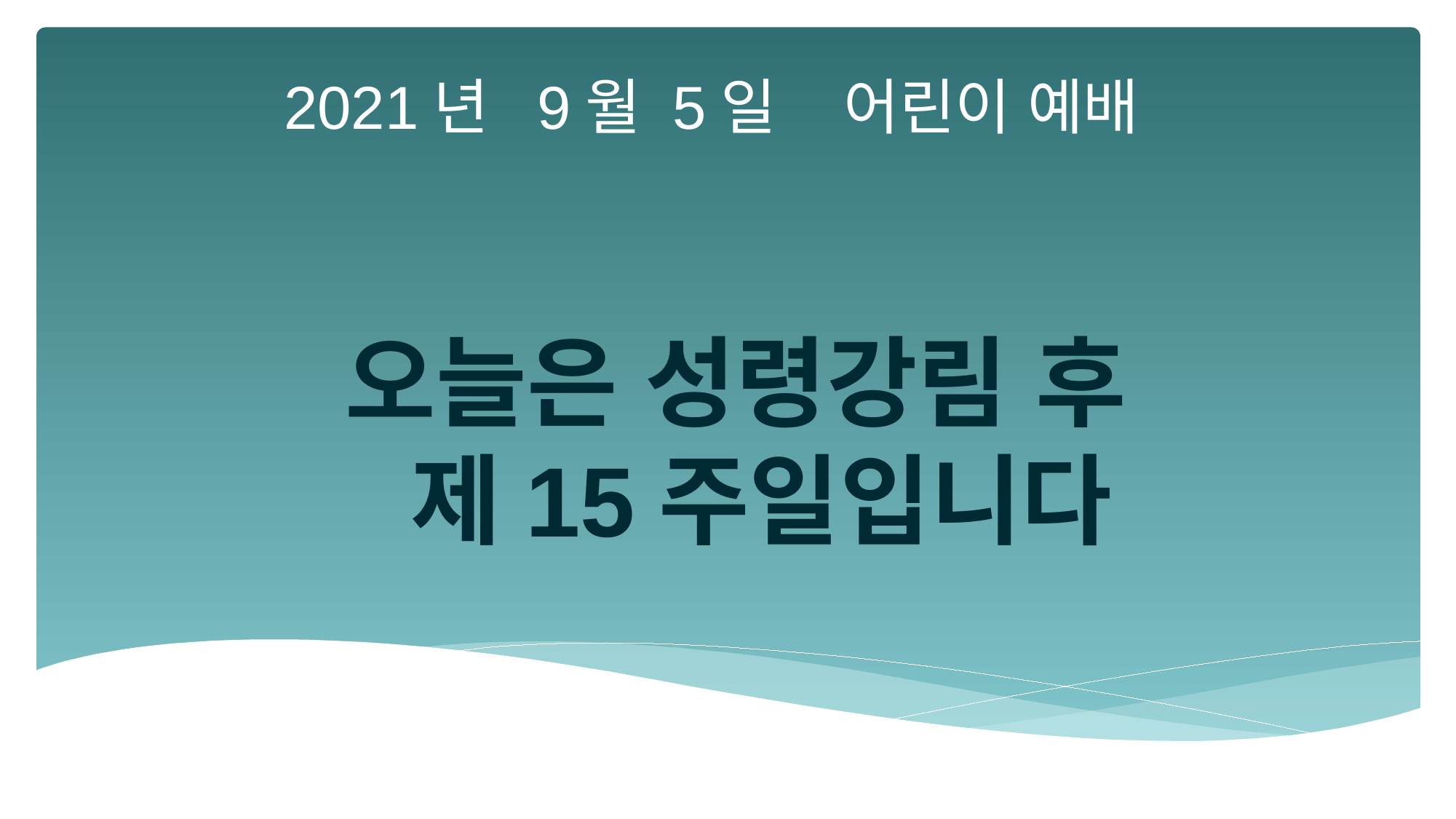

2021년  9월 5일    어린이 예배
오늘은 성령강림 후
 제15주일입니다